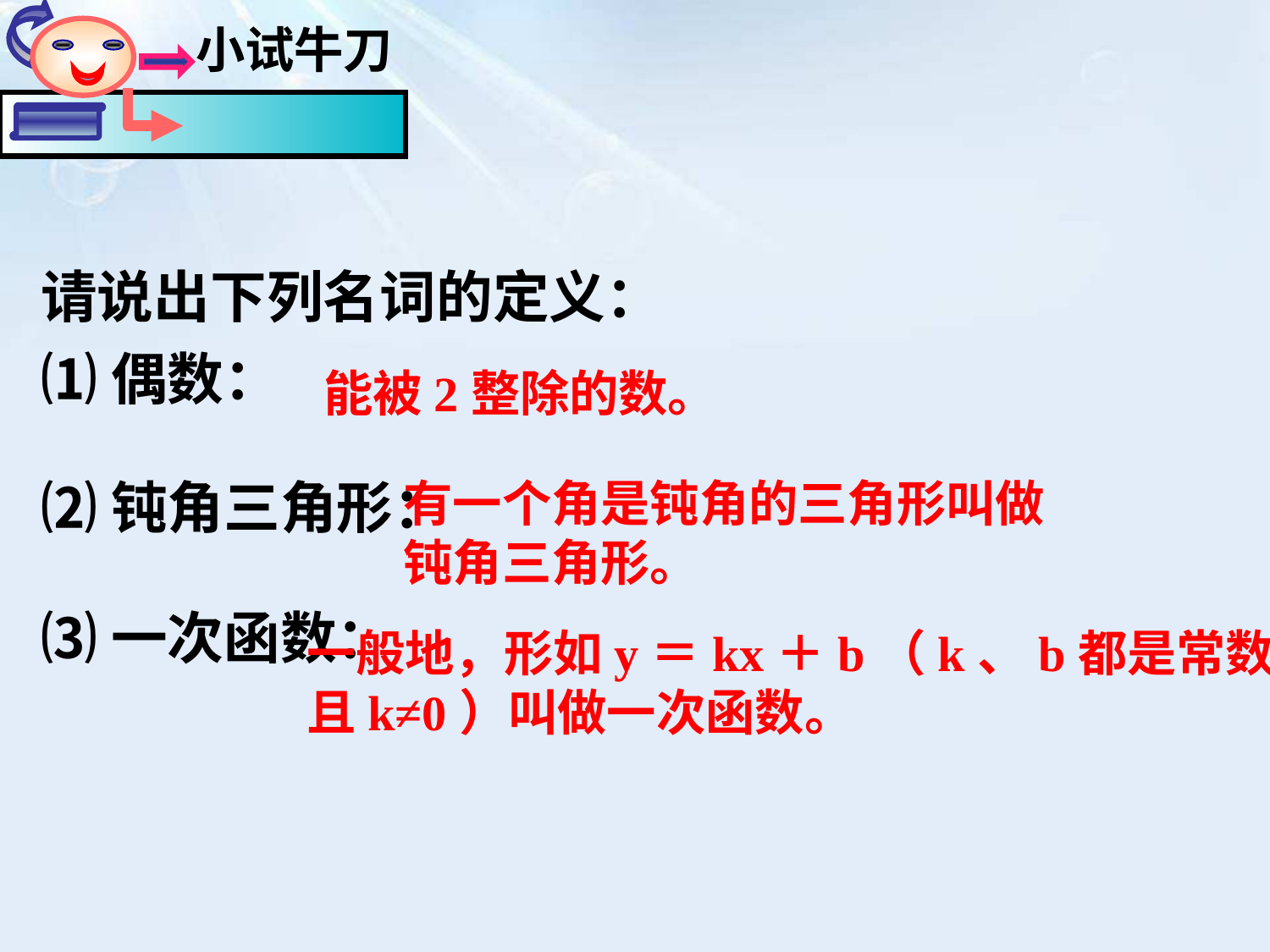

小试牛刀

请说出下列名词的定义：
⑴偶数：
⑵钝角三角形：
⑶一次函数：
能被2整除的数。
有一个角是钝角的三角形叫做
钝角三角形。
一般地，形如y＝kx＋b（k、b都是常数
且k≠0）叫做一次函数。